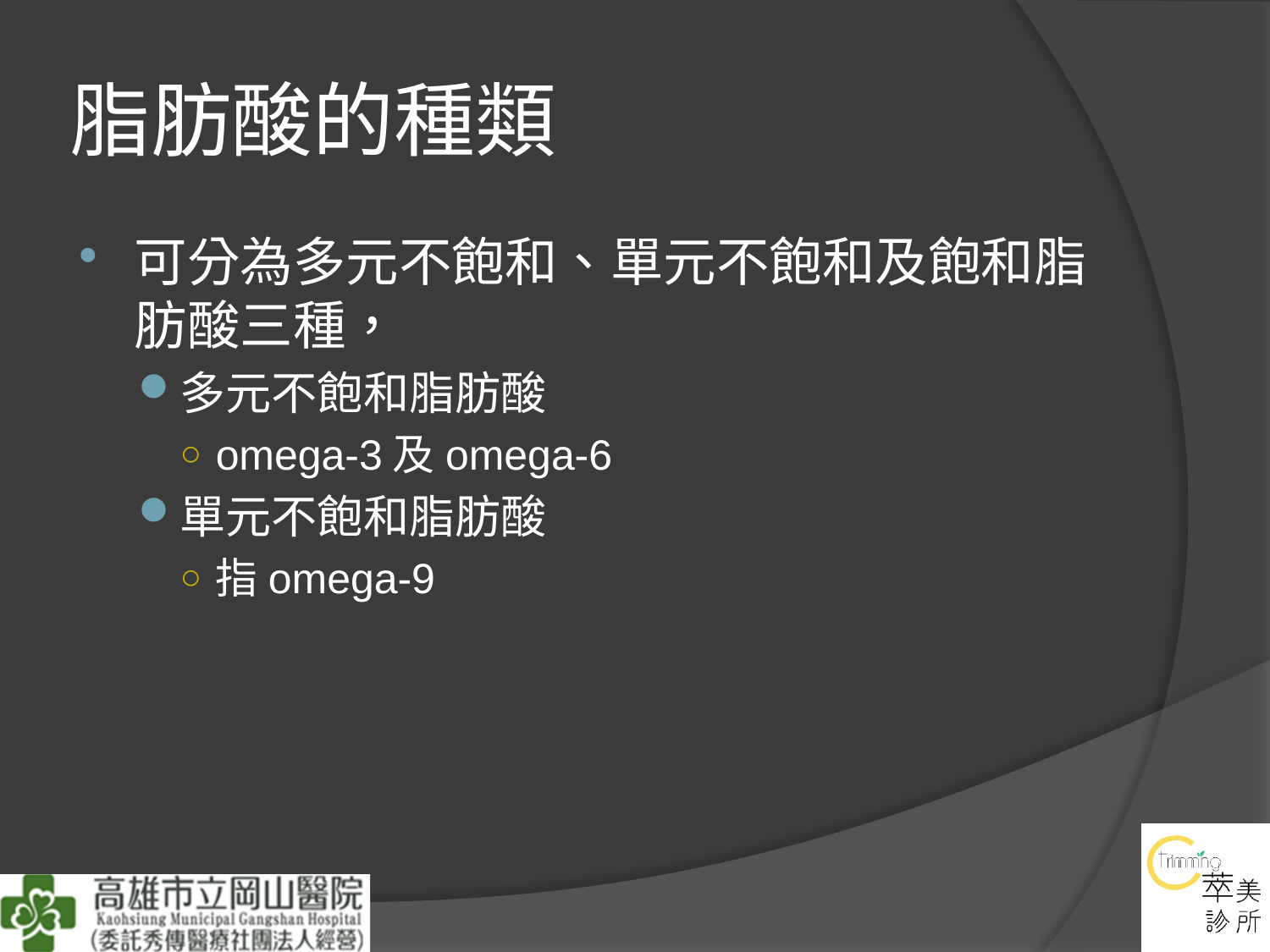

# 脂肪酸的種類
可分為多元不飽和、單元不飽和及飽和脂肪酸三種，
多元不飽和脂肪酸
omega-3及omega-6
單元不飽和脂肪酸
指omega-9